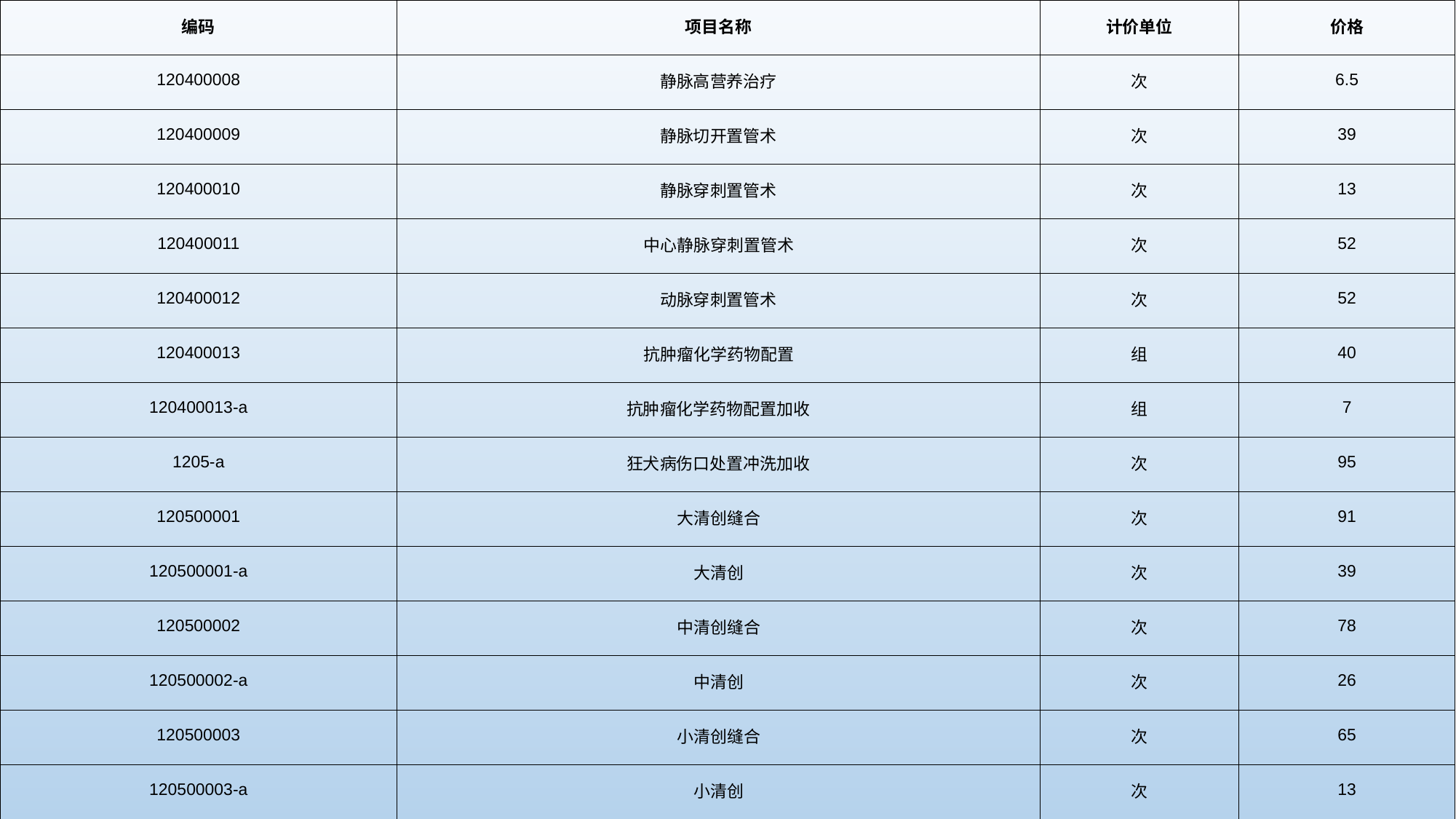

| 编码 | 项目名称 | 计价单位 | 价格 |
| --- | --- | --- | --- |
| 120400008 | 静脉高营养治疗 | 次 | 6.5 |
| 120400009 | 静脉切开置管术 | 次 | 39 |
| 120400010 | 静脉穿刺置管术 | 次 | 13 |
| 120400011 | 中心静脉穿刺置管术 | 次 | 52 |
| 120400012 | 动脉穿刺置管术 | 次 | 52 |
| 120400013 | 抗肿瘤化学药物配置 | 组 | 40 |
| 120400013-a | 抗肿瘤化学药物配置加收 | 组 | 7 |
| 1205-a | 狂犬病伤口处置冲洗加收 | 次 | 95 |
| 120500001 | 大清创缝合 | 次 | 91 |
| 120500001-a | 大清创 | 次 | 39 |
| 120500002 | 中清创缝合 | 次 | 78 |
| 120500002-a | 中清创 | 次 | 26 |
| 120500003 | 小清创缝合 | 次 | 65 |
| 120500003-a | 小清创 | 次 | 13 |